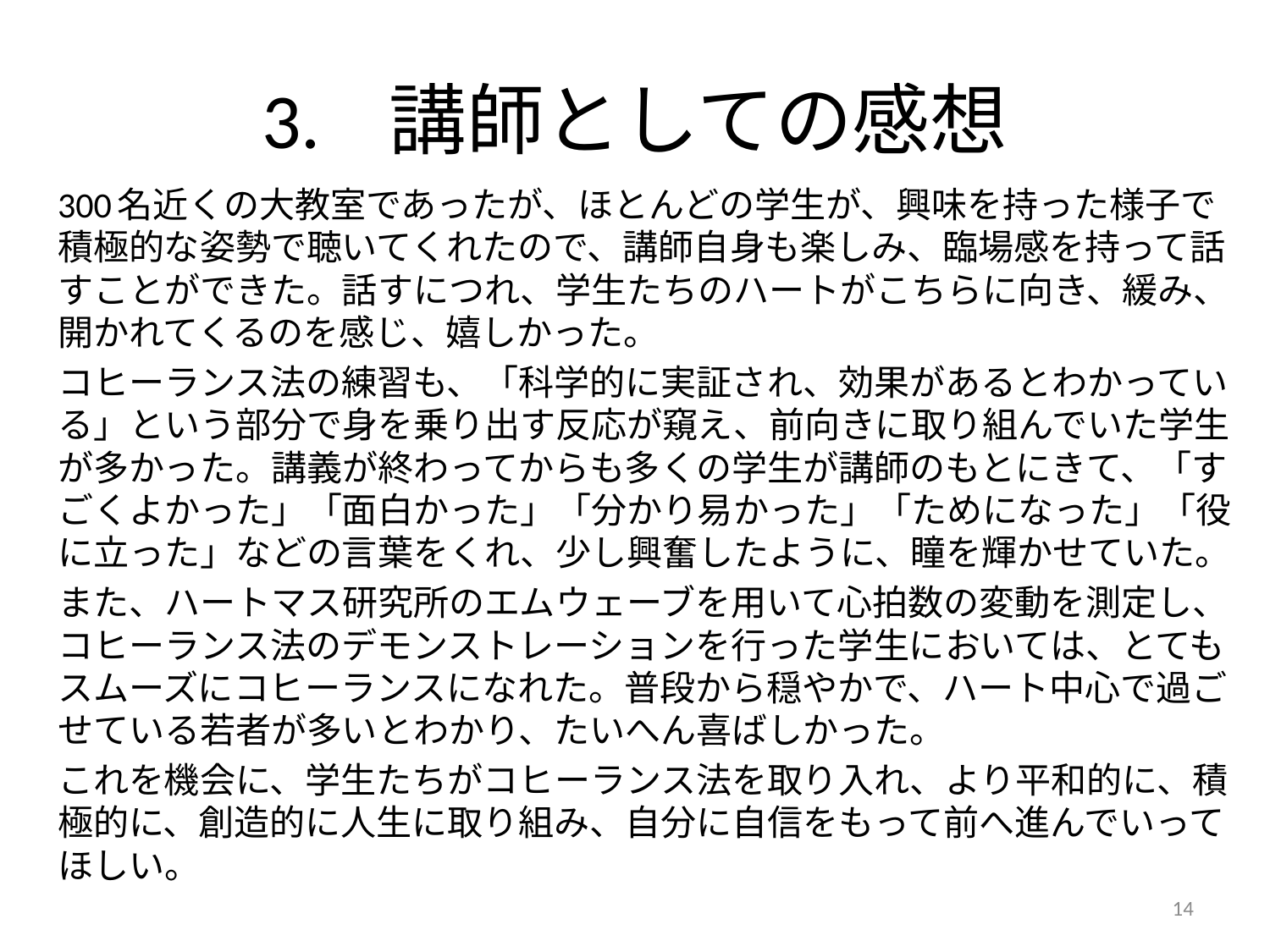

# 3.	講師としての感想
300名近くの大教室であったが、ほとんどの学生が、興味を持った様子で積極的な姿勢で聴いてくれたので、講師自身も楽しみ、臨場感を持って話すことができた。話すにつれ、学生たちのハートがこちらに向き、緩み、開かれてくるのを感じ、嬉しかった。
コヒーランス法の練習も、「科学的に実証され、効果があるとわかっている」という部分で身を乗り出す反応が窺え、前向きに取り組んでいた学生が多かった。講義が終わってからも多くの学生が講師のもとにきて、「すごくよかった」「面白かった」「分かり易かった」「ためになった」「役に立った」などの言葉をくれ、少し興奮したように、瞳を輝かせていた。
また、ハートマス研究所のエムウェーブを用いて心拍数の変動を測定し、コヒーランス法のデモンストレーションを行った学生においては、とてもスムーズにコヒーランスになれた。普段から穏やかで、ハート中心で過ごせている若者が多いとわかり、たいへん喜ばしかった。
これを機会に、学生たちがコヒーランス法を取り入れ、より平和的に、積極的に、創造的に人生に取り組み、自分に自信をもって前へ進んでいってほしい。

14